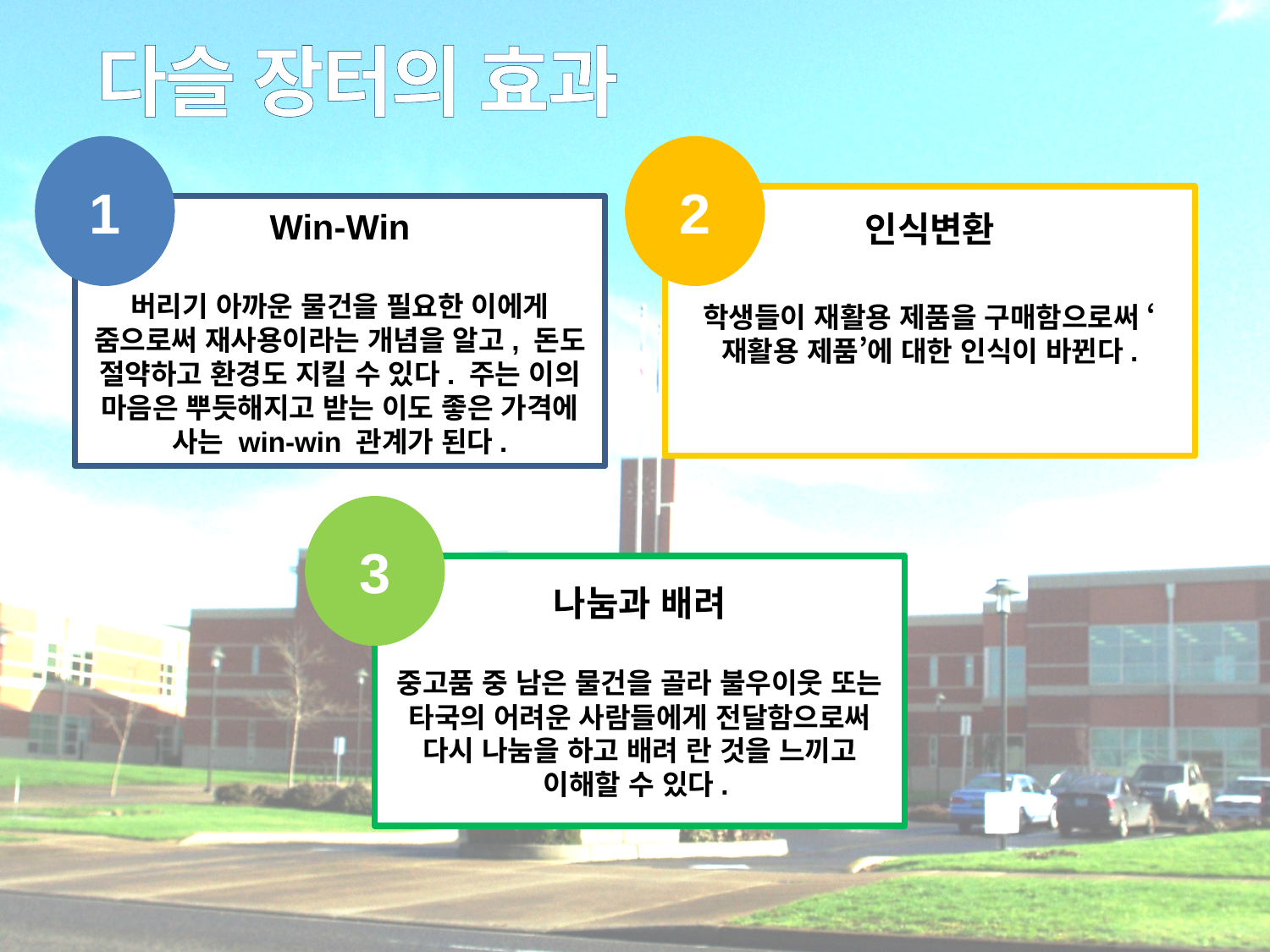

다슬 장터의 효과
1
Win-Win

버리기 아까운 물건을 필요한 이에게 줌으로써 재사용이라는 개념을 알고, 돈도 절약하고 환경도 지킬 수 있다. 주는 이의 마음은 뿌듯해지고 받는 이도 좋은 가격에 사는 win-win 관계가 된다.
2
인식변환

학생들이 재활용 제품을 구매함으로써 ‘재활용 제품’에 대한 인식이 바뀐다.

3
나눔과 배려

중고품 중 남은 물건을 골라 불우이웃 또는 타국의 어려운 사람들에게 전달함으로써 다시 나눔을 하고 배려 란 것을 느끼고 이해할 수 있다.